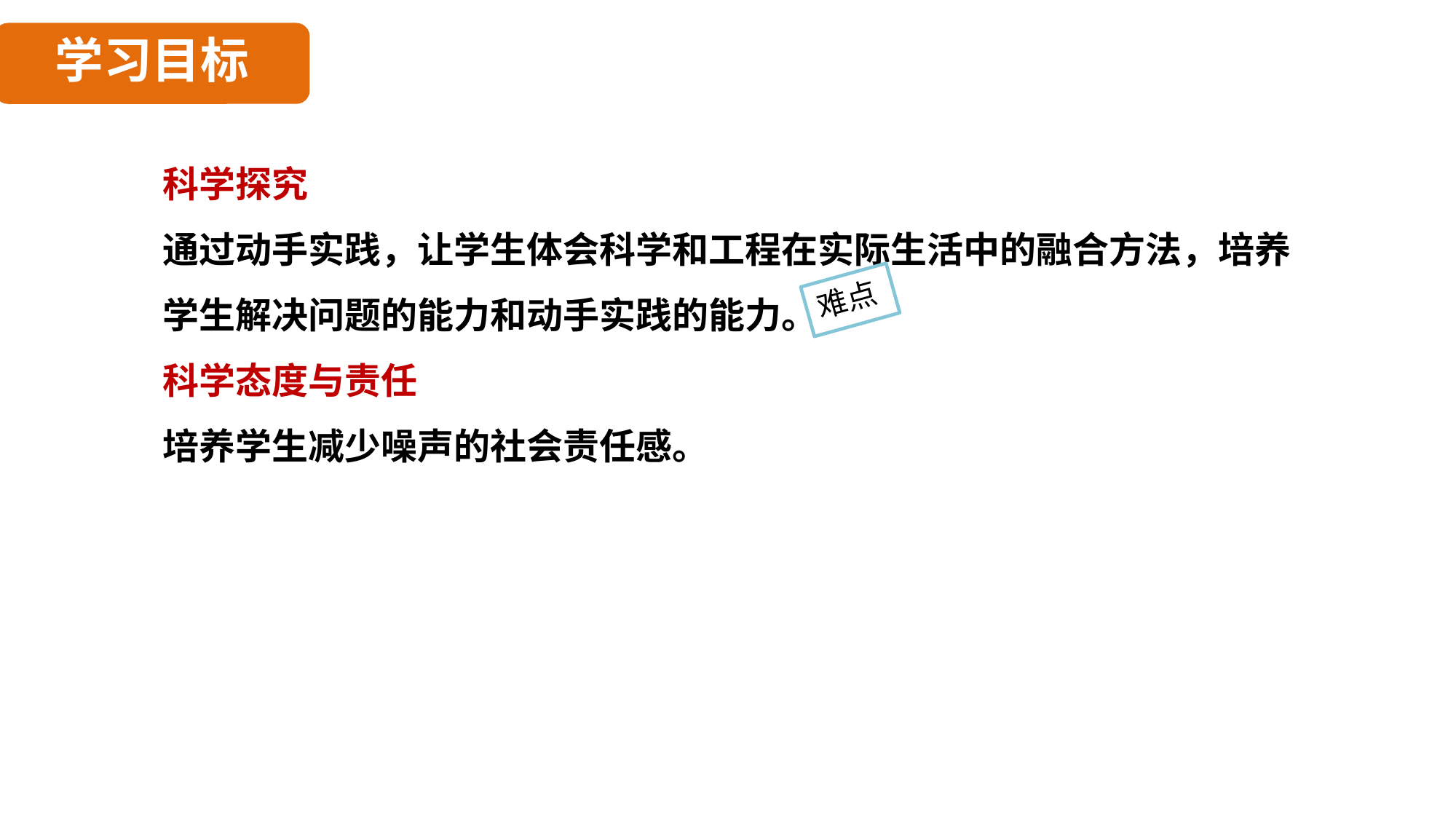

科学探究
通过动手实践，让学生体会科学和工程在实际生活中的融合方法，培养学生解决问题的能力和动手实践的能力。
科学态度与责任
培养学生减少噪声的社会责任感。
难点